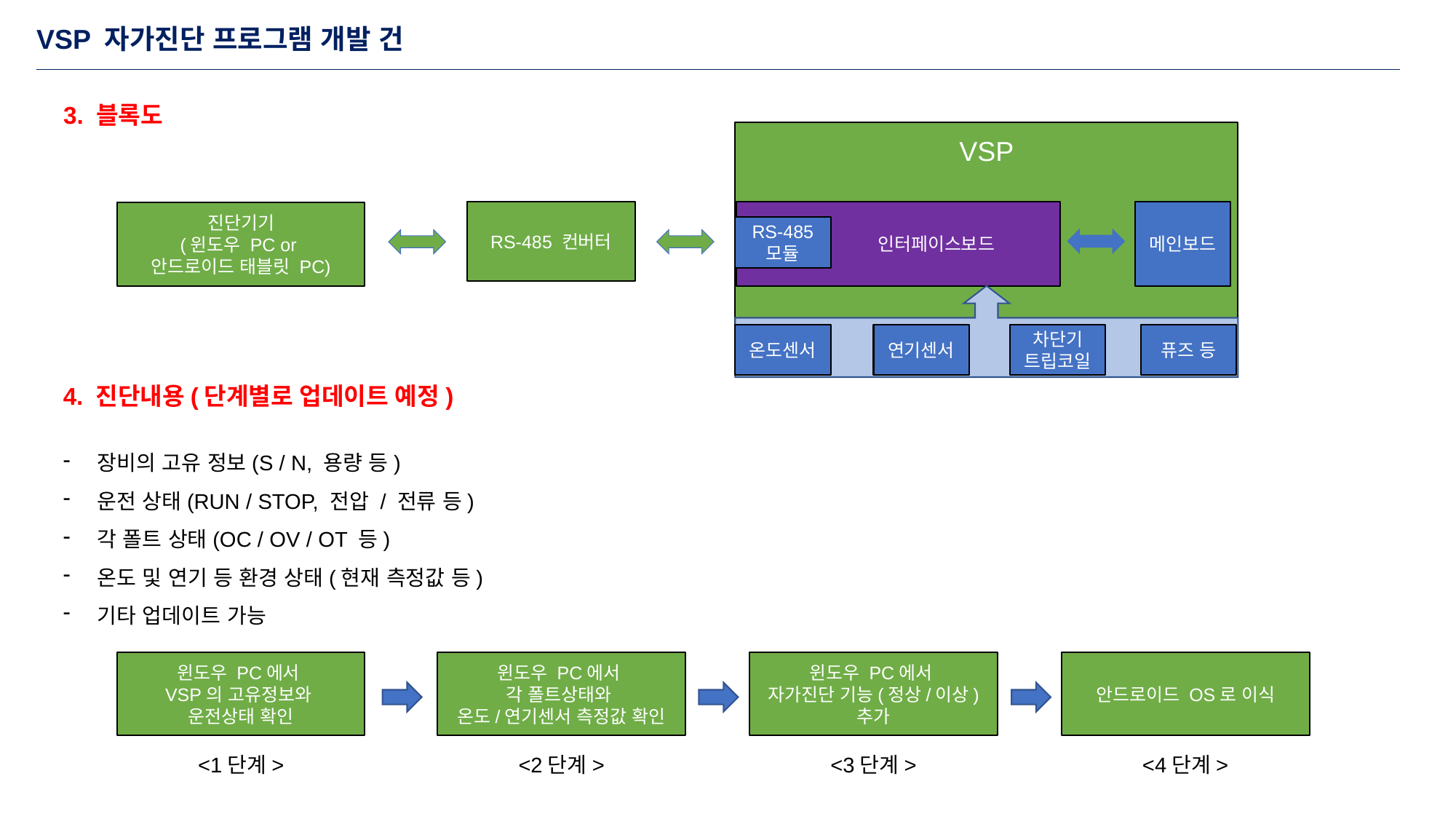

VSP 자가진단 프로그램 개발 건
3. 블록도
VSP

메인보드
RS-485 컨버터
              인터페이스보드
진단기기
(윈도우 PC or
안드로이드 태블릿 PC)
RS-485 모듈

온도센서
연기센서
차단기
트립코일
퓨즈 등
4. 진단내용(단계별로 업데이트 예정)
장비의 고유 정보(S / N, 용량 등)
운전 상태(RUN / STOP, 전압 / 전류 등)
각 폴트 상태(OC / OV / OT 등)
온도 및 연기 등 환경 상태(현재 측정값 등)
기타 업데이트 가능
윈도우 PC에서
VSP의 고유정보와
운전상태 확인
윈도우 PC에서
각 폴트상태와
온도/연기센서 측정값 확인
윈도우 PC에서
자가진단 기능(정상/이상) 추가
안드로이드 OS로 이식

<1단계>
<2단계>
<3단계>
<4단계>